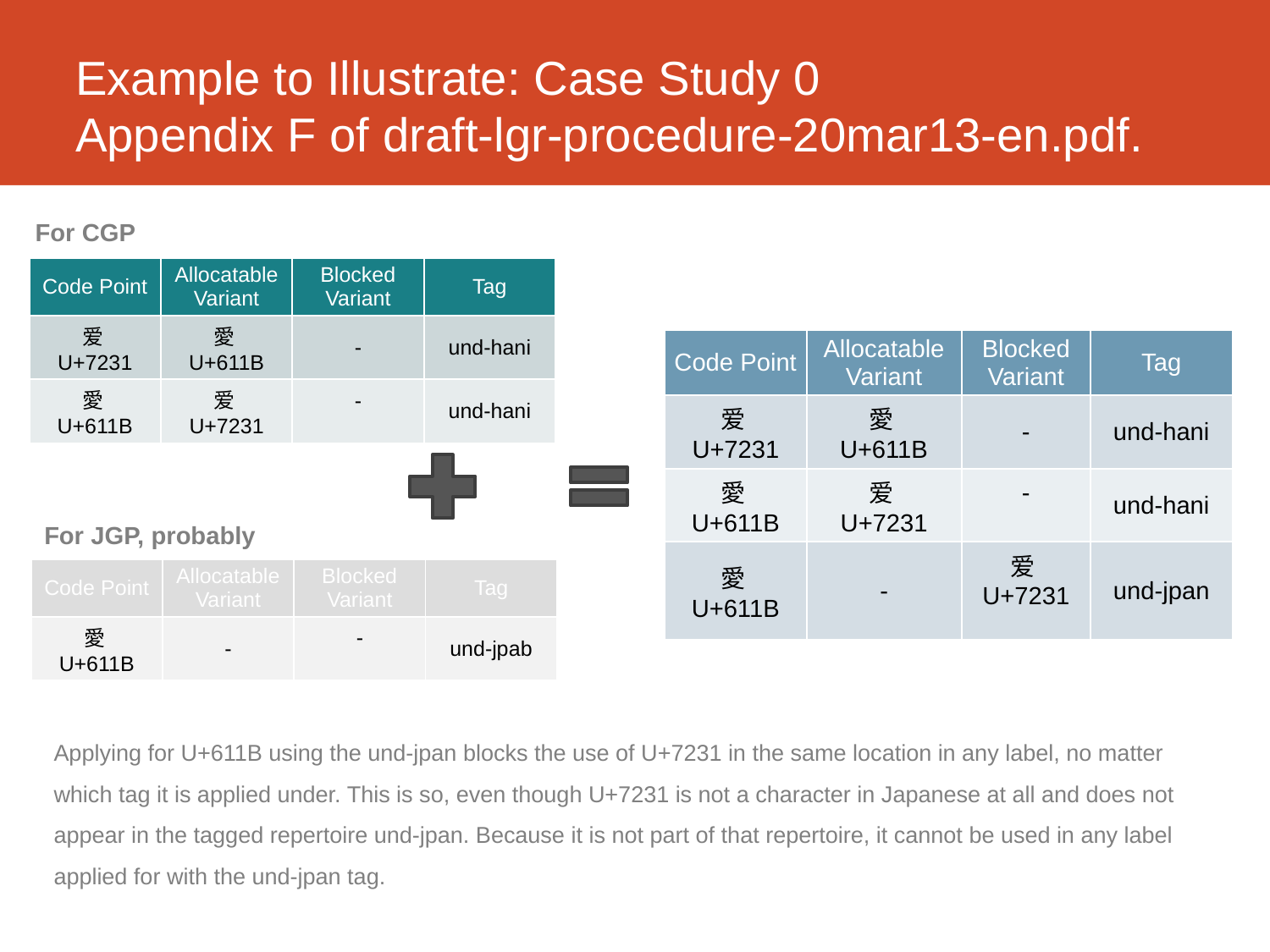

# Example to Illustrate: Case Study 0 Appendix F of draft-lgr-procedure-20mar13-en.pdf.
For CGP
| Code Point | Allocatable Variant | Blocked Variant | Tag |
| --- | --- | --- | --- |
| 爱 U+7231 | 愛 U+611B | - | und-hani |
| 愛 U+611B | 爱 U+7231 | - | und-hani |
| Code Point | Allocatable Variant | Blocked Variant | Tag |
| --- | --- | --- | --- |
| 爱 U+7231 | 愛 U+611B | - | und-hani |
| 愛 U+611B | 爱 U+7231 | - | und-hani |
| 愛 U+611B | - | 爱 U+7231 | und-jpan |

For JGP, probably
| Code Point | Allocatable Variant | Blocked Variant | Tag |
| --- | --- | --- | --- |
| 愛 U+611B | - | - | und-jpab |
Applying for U+611B using the und-jpan blocks the use of U+7231 in the same location in any label, no matter which tag it is applied under. This is so, even though U+7231 is not a character in Japanese at all and does not appear in the tagged repertoire und-jpan. Because it is not part of that repertoire, it cannot be used in any label applied for with the und-jpan tag.